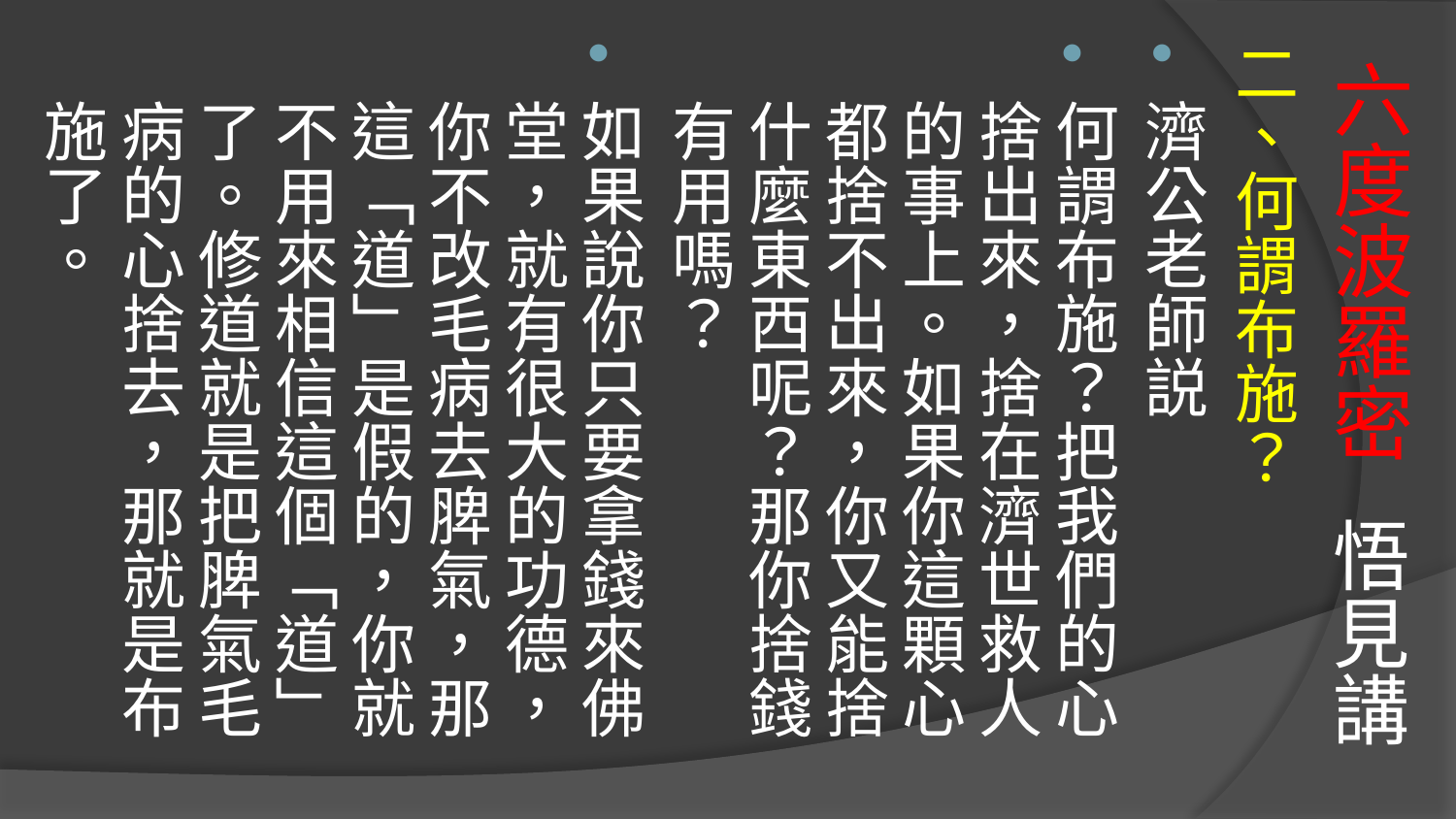

# 六度波羅密   悟見講
二、何謂布施？
濟公老師説
何謂布施？把我們的心捨出來，捨在濟世救人的事上。如果你這顆心都捨不出來，你又能捨什麼東西呢？那你捨錢有用嗎？
如果說你只要拿錢來佛堂，就有很大的功德，你不改毛病去脾氣，那這「道」是假的，你就不用來相信這個「道」了。修道就是把脾氣毛病的心捨去，那就是布施了。